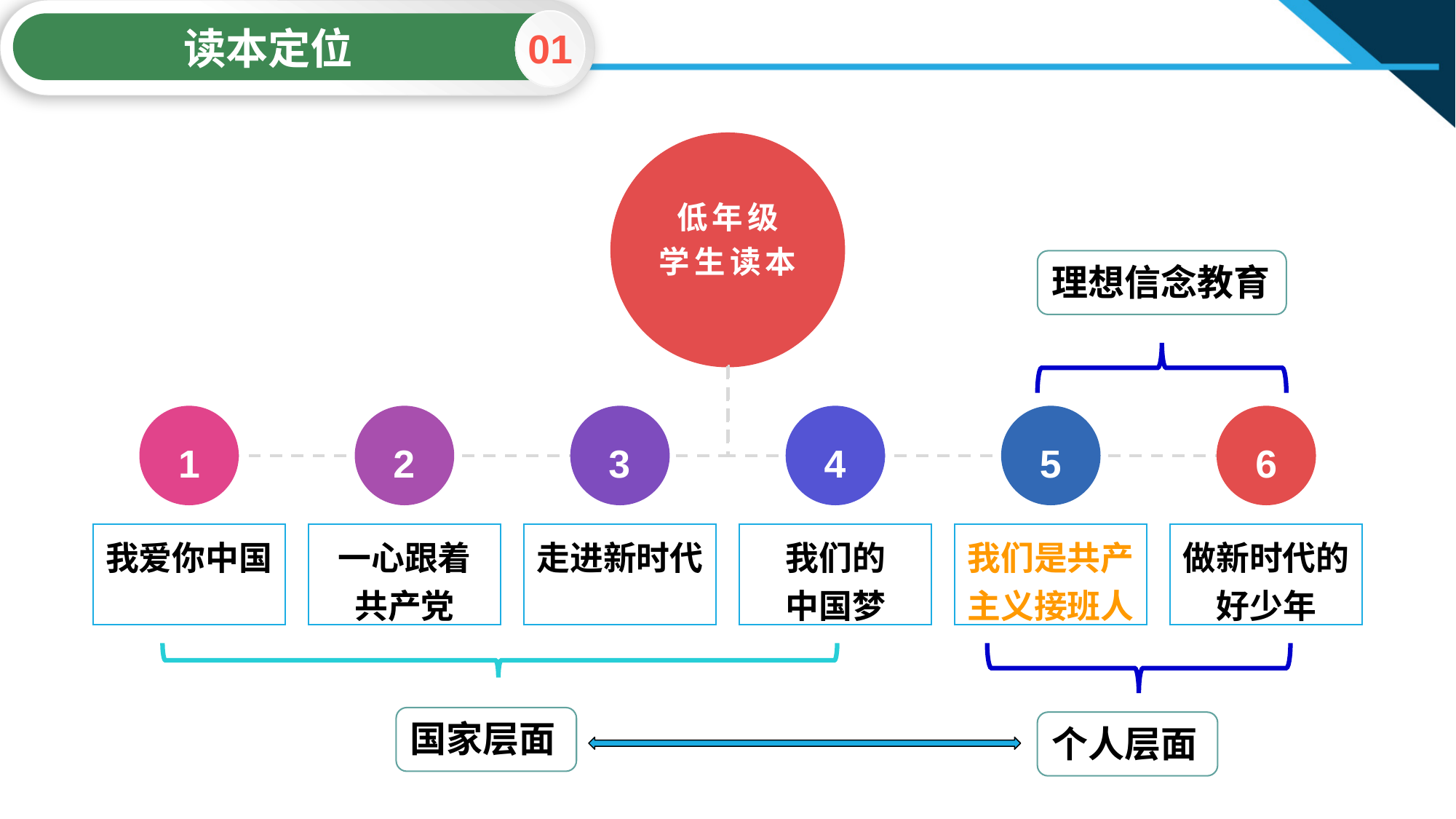

01
读本定位

低年级
学生读本

理想信念教育

1
2
3
4
5
6

我爱你中国
一心跟着
共产党

走进新时代

我们的
中国梦

我们是共产主义接班人
做新时代的好少年

国家层面
个人层面